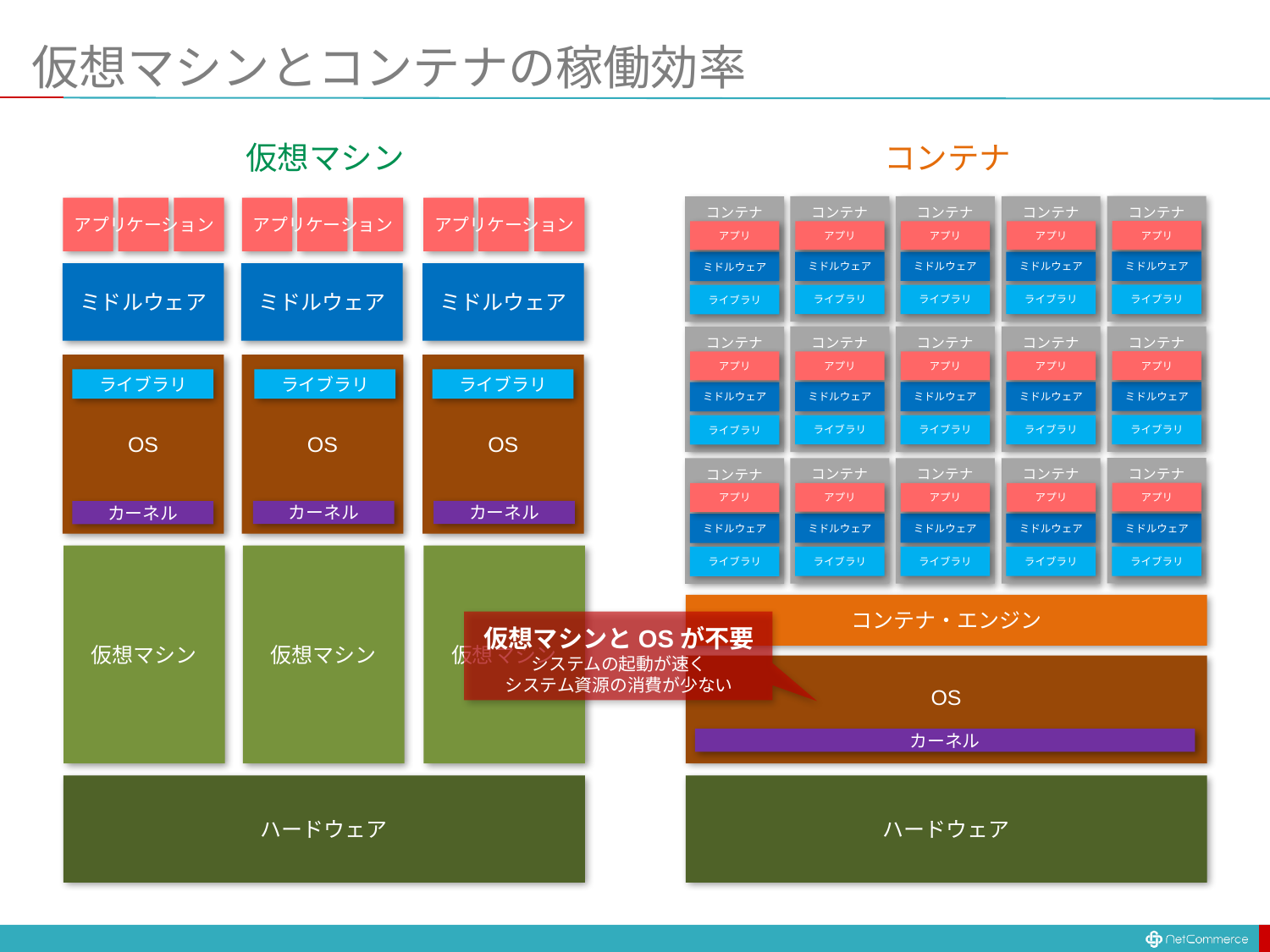

# 仮想マシンとコンテナの稼働効率
コンテナ
仮想マシン

コンテナ
アプリ
ミドルウェア
ライブラリ

コンテナ
アプリ
ミドルウェア
ライブラリ

コンテナ
アプリ
ミドルウェア
ライブラリ

コンテナ
アプリ
ミドルウェア
ライブラリ

コンテナ
アプリ
ミドルウェア
ライブラリ

アプリケーション

アプリケーション

アプリケーション
ミドルウェア
ミドルウェア
ミドルウェア

コンテナ
アプリ
ミドルウェア
ライブラリ

コンテナ
アプリ
ミドルウェア
ライブラリ

コンテナ
アプリ
ミドルウェア
ライブラリ

コンテナ
アプリ
ミドルウェア
ライブラリ

コンテナ
アプリ
ミドルウェア
ライブラリ
OS
OS
OS
ライブラリ
ライブラリ
ライブラリ

コンテナ
アプリ
ミドルウェア
ライブラリ

コンテナ
アプリ
ミドルウェア
ライブラリ

コンテナ
アプリ
ミドルウェア
ライブラリ

コンテナ
アプリ
ミドルウェア
ライブラリ

コンテナ
アプリ
ミドルウェア
ライブラリ
カーネル
カーネル
カーネル
仮想マシン
仮想マシン
仮想マシン
コンテナ・エンジン

仮想マシンとOSが不要
システムの起動が速く
システム資源の消費が少ない
OS

カーネル
ハードウェア
ハードウェア